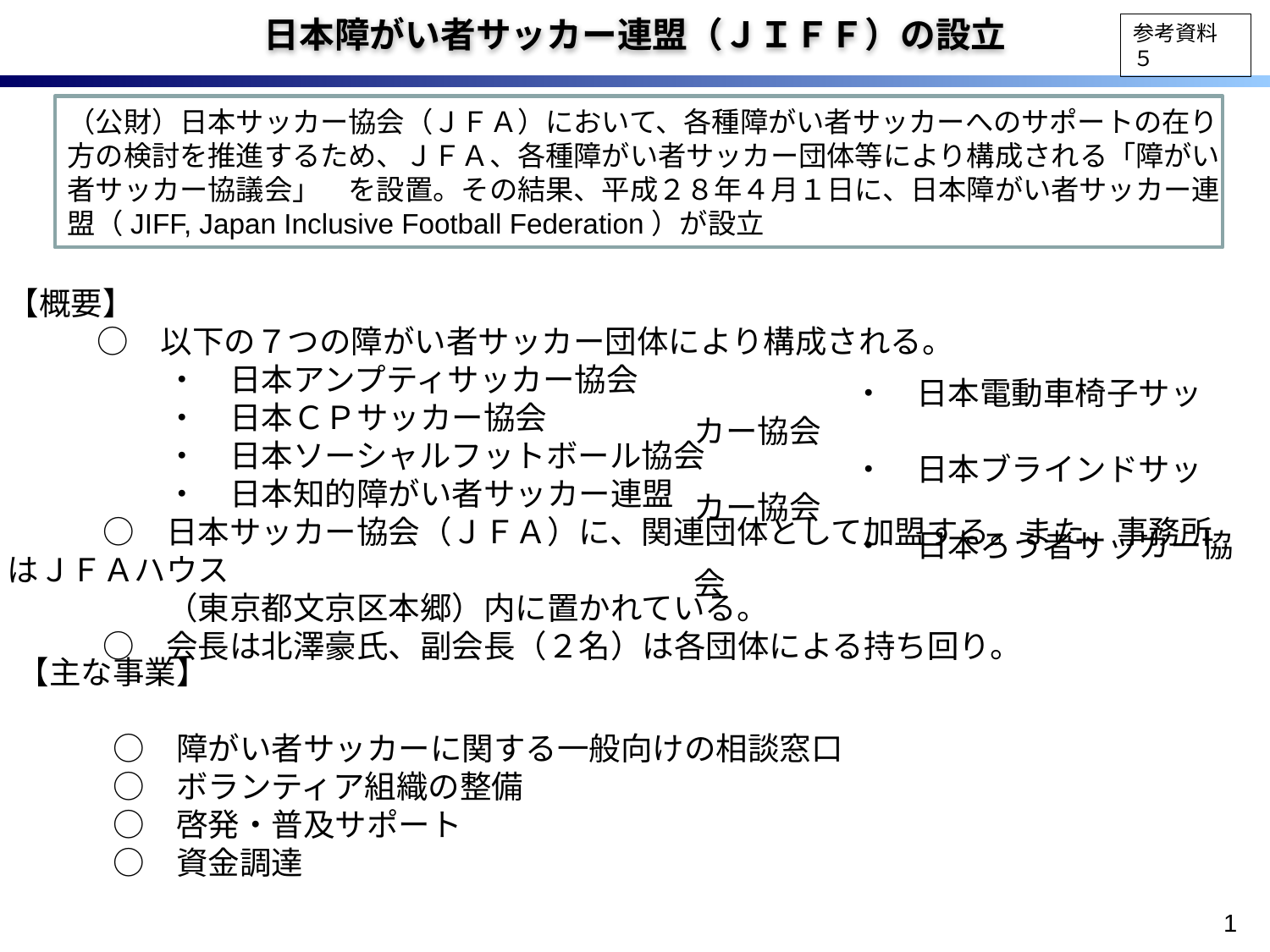

日本障がい者サッカー連盟（ＪＩＦＦ）の設立
参考資料５

（公財）日本サッカー協会（ＪＦＡ）において、各種障がい者サッカーへのサポートの在り方の検討を推進するため、ＪＦＡ、各種障がい者サッカー団体等により構成される「障がい者サッカー協議会」　を設置。その結果、平成２８年４月１日に、日本障がい者サッカー連盟（JIFF, Japan Inclusive Football Federation）が設立
【概要】
　　　○　以下の７つの障がい者サッカー団体により構成される。
　　　　　・　日本アンプティサッカー協会
　　　　　・　日本ＣＰサッカー協会
　　　　　・　日本ソーシャルフットボール協会
　　　　　・　日本知的障がい者サッカー連盟
　　　○　日本サッカー協会（ＪＦＡ）に、関連団体として加盟する。また、事務所はＪＦＡハウス
　　　　　（東京都文京区本郷）内に置かれている。
　　　○　会長は北澤豪氏、副会長（２名）は各団体による持ち回り。

　　　　　・　日本電動車椅子サッカー協会
　　　　　・　日本ブラインドサッカー協会
　　　　　・　日本ろう者サッカー協会
【主な事業】

　　　○　障がい者サッカーに関する一般向けの相談窓口
　　　○　ボランティア組織の整備
　　　○　啓発・普及サポート
　　　○　資金調達
1